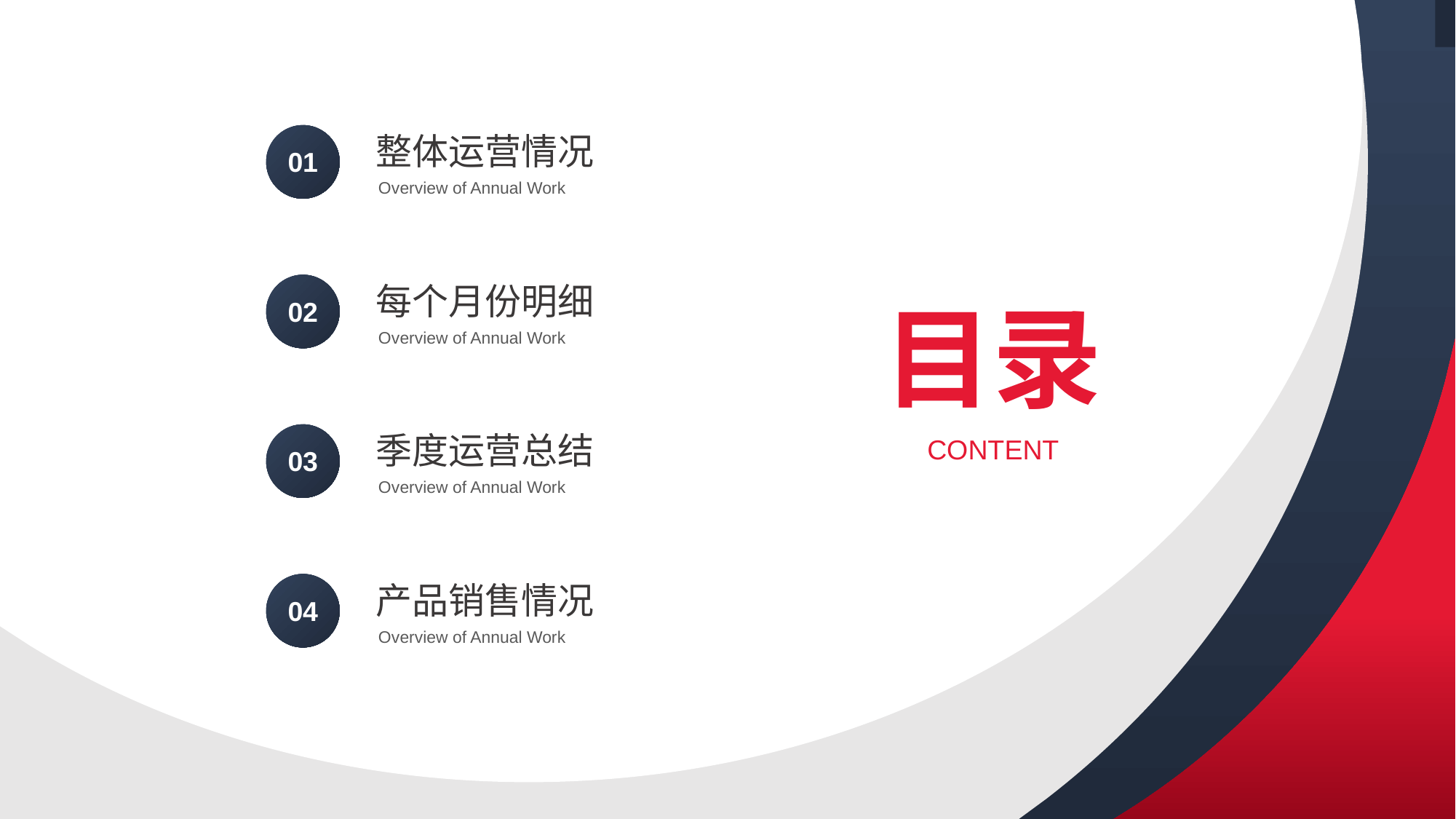

整体运营情况
Overview of Annual Work

01
每个月份明细
Overview of Annual Work

02
目录
CONTENT
季度运营总结
Overview of Annual Work

03
产品销售情况
Overview of Annual Work

04